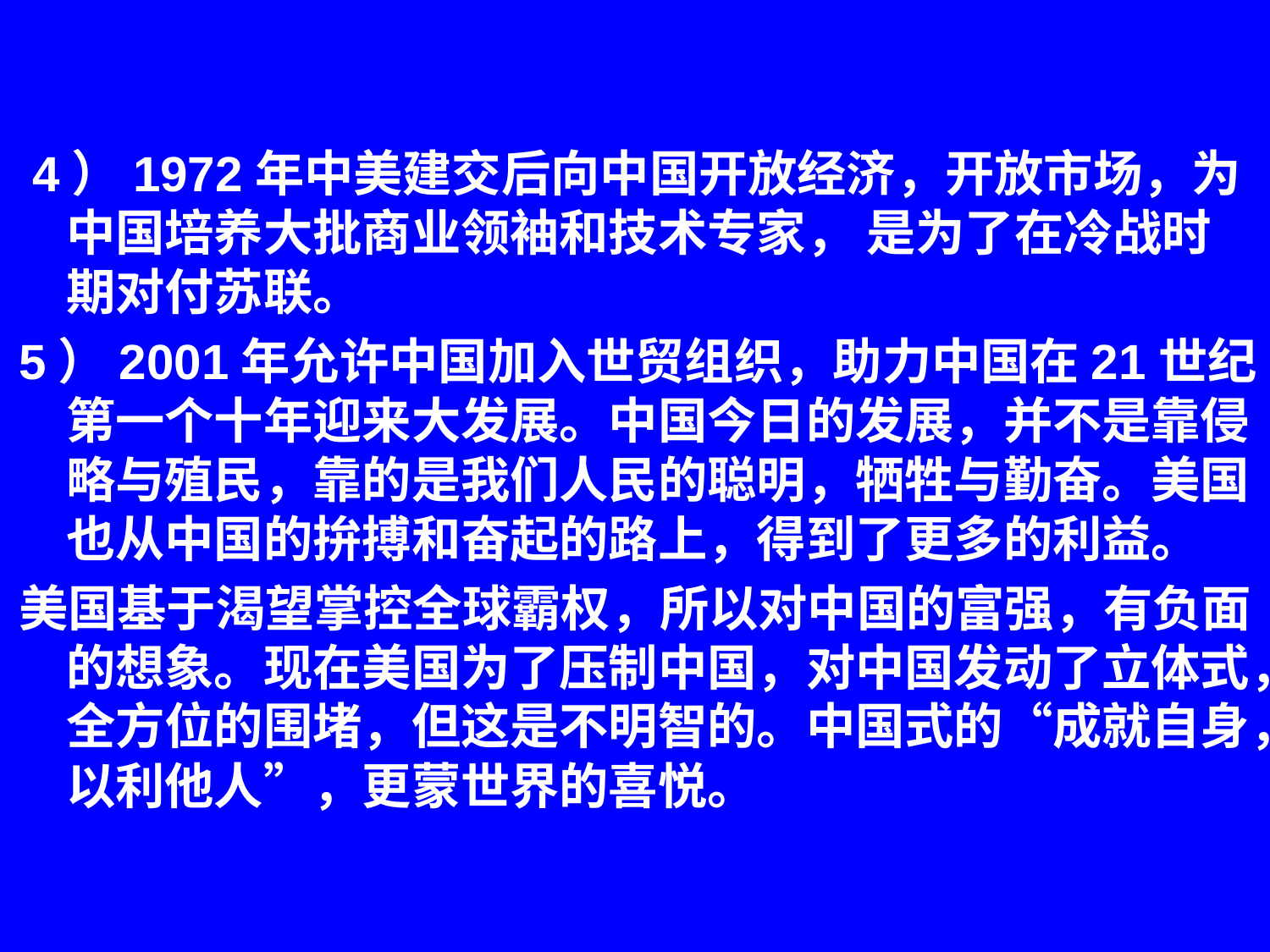

#
 4）1972年中美建交后向中国开放经济，开放市场，为中国培养大批商业领袖和技术专家， 是为了在冷战时期对付苏联。
5）2001年允许中国加入世贸组织，助力中国在21世纪第一个十年迎来大发展。中国今日的发展，并不是靠侵略与殖民，靠的是我们人民的聪明，牺牲与勤奋。美国也从中国的拚搏和奋起的路上，得到了更多的利益。
美国基于渴望掌控全球霸权，所以对中国的富强，有负面的想象。现在美国为了压制中国，对中国发动了立体式，全方位的围堵，但这是不明智的。中国式的“成就自身，以利他人”，更蒙世界的喜悦。